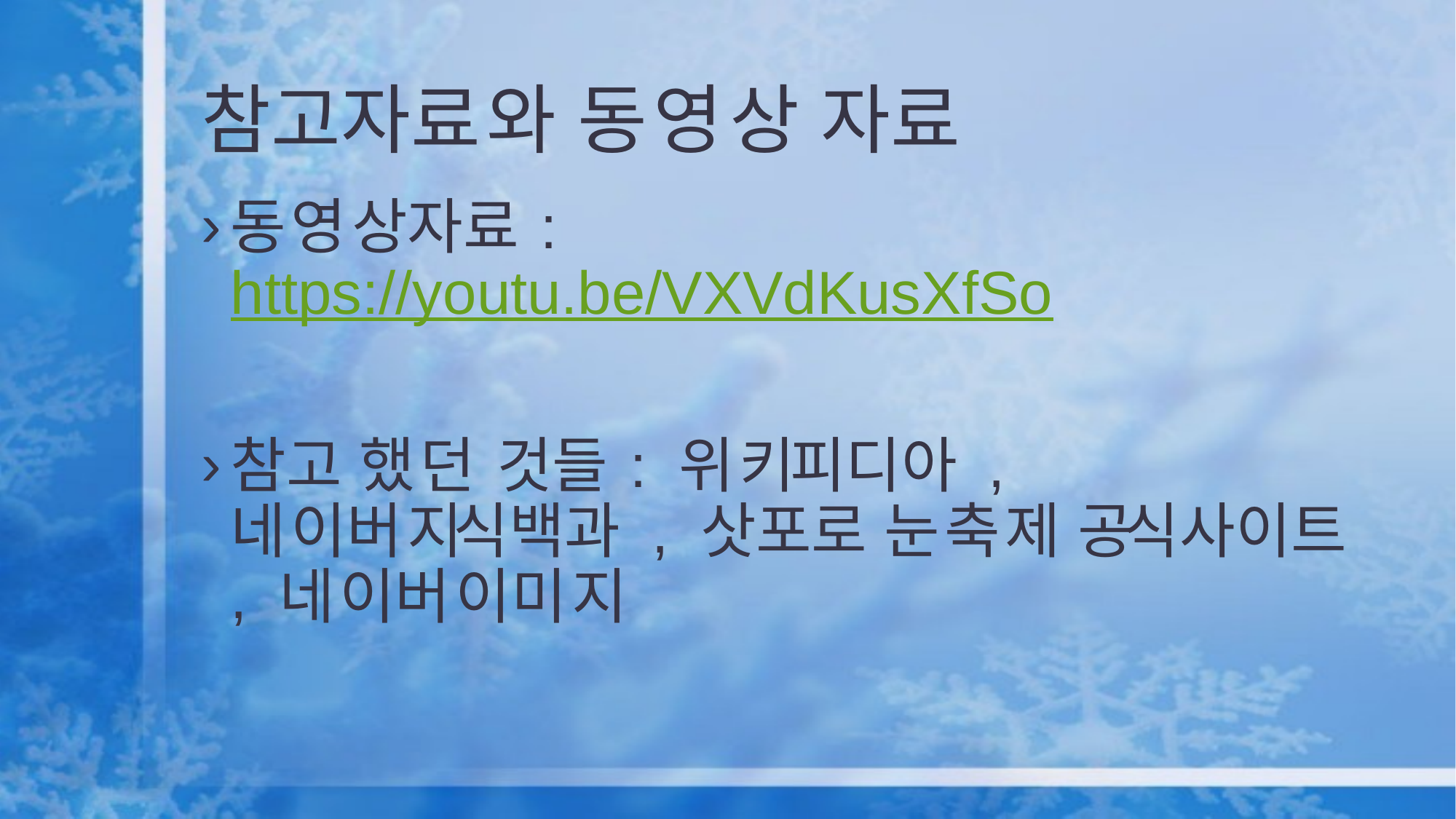

# 참고자료와 동영상 자료
동영상자료 : https://youtu.be/VXVdKusXfSo

참고 했던 것들 : 위키피디아 , 네이버지식백과 , 삿포로 눈축제 공식사이트 , 네이버이미지